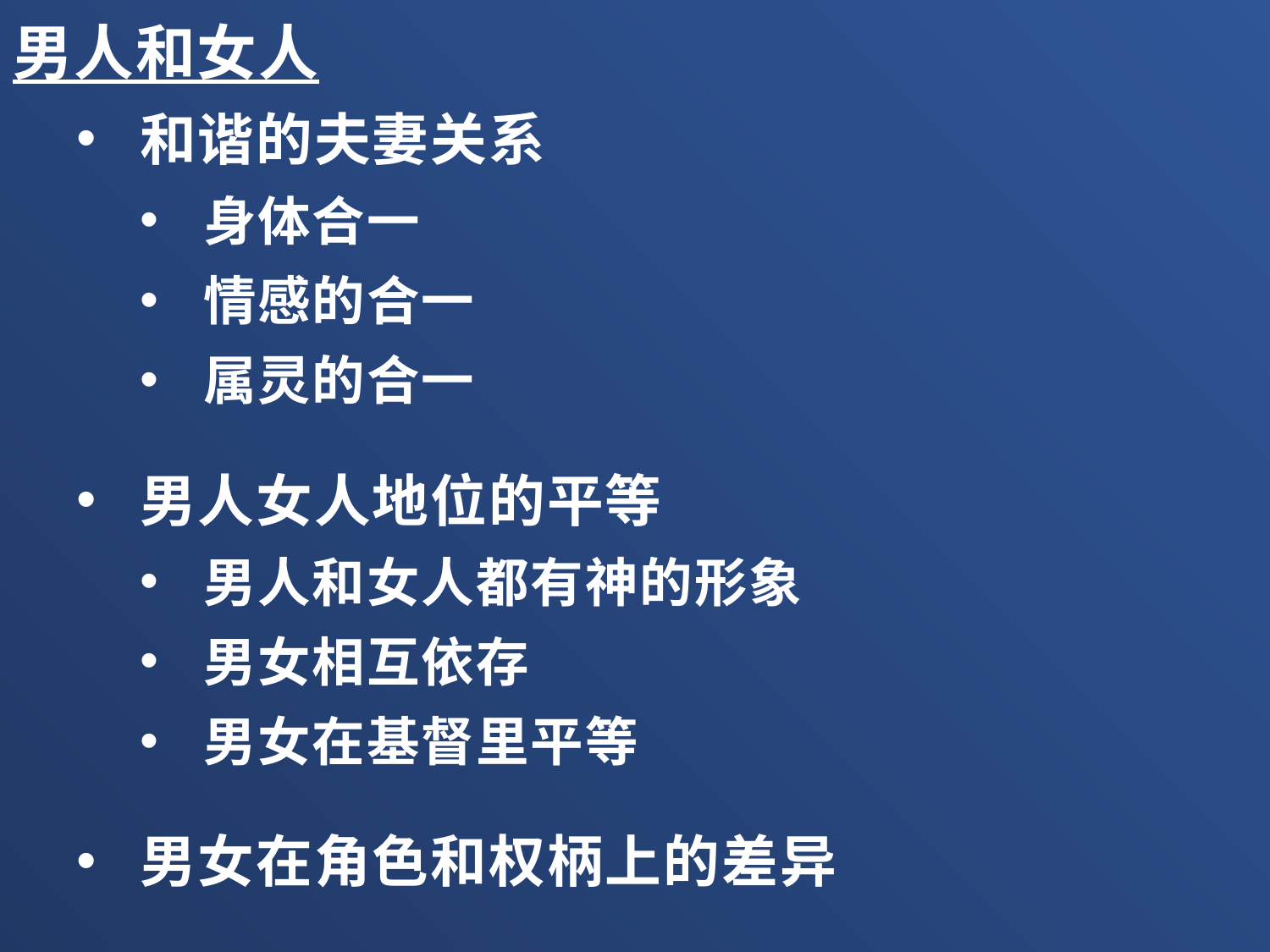

男人和女人
和谐的夫妻关系
身体合一
情感的合一
属灵的合一

男人女人地位的平等
男人和女人都有神的形象
男女相互依存
男女在基督里平等

男女在角色和权柄上的差异